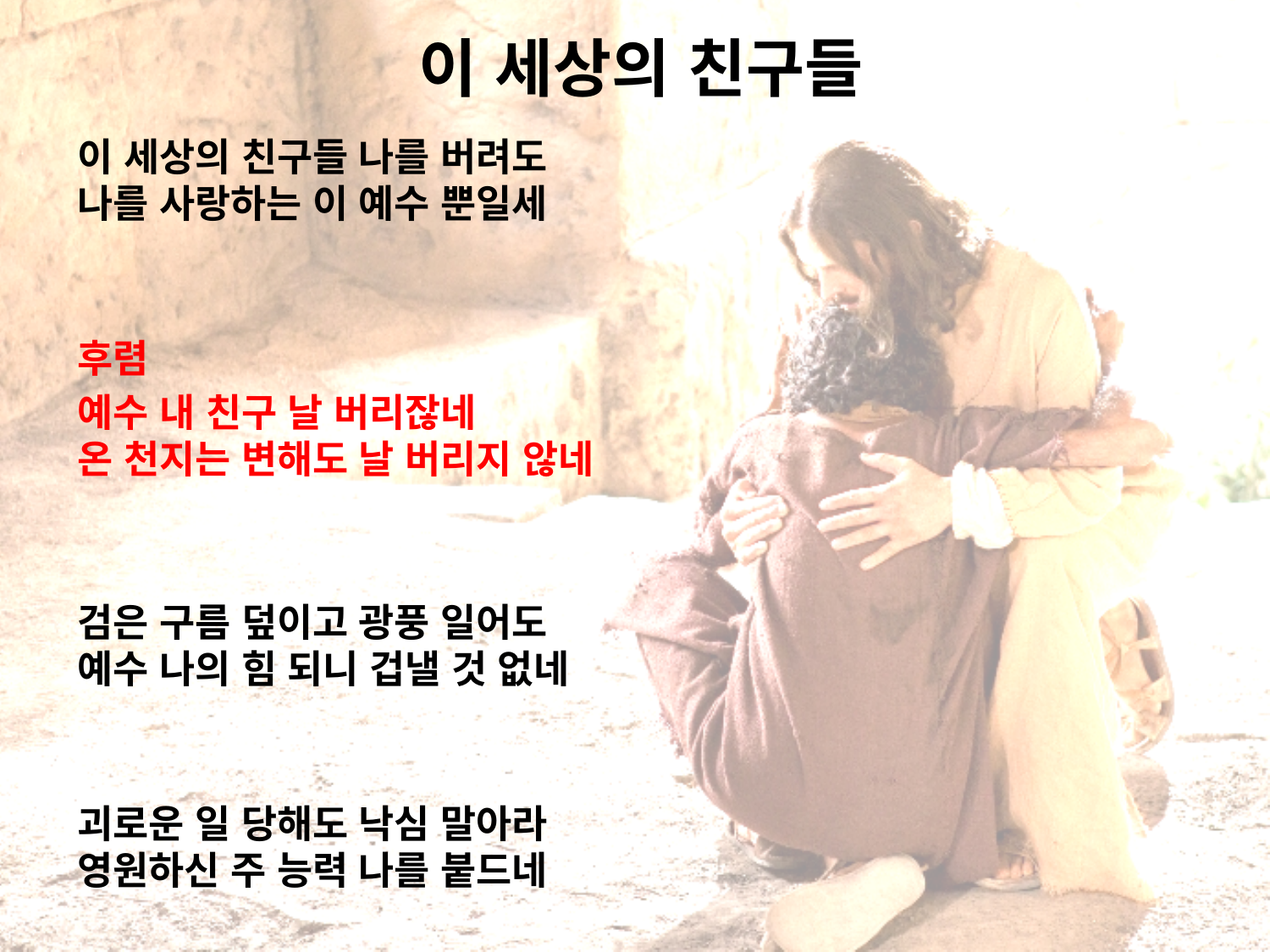

# 이 세상의 친구들
이 세상의 친구들 나를 버려도
나를 사랑하는 이 예수 뿐일세

후렴
예수 내 친구 날 버리잖네
온 천지는 변해도 날 버리지 않네

검은 구름 덮이고 광풍 일어도
예수 나의 힘 되니 겁낼 것 없네

괴로운 일 당해도 낙심 말아라
영원하신 주 능력 나를 붙드네